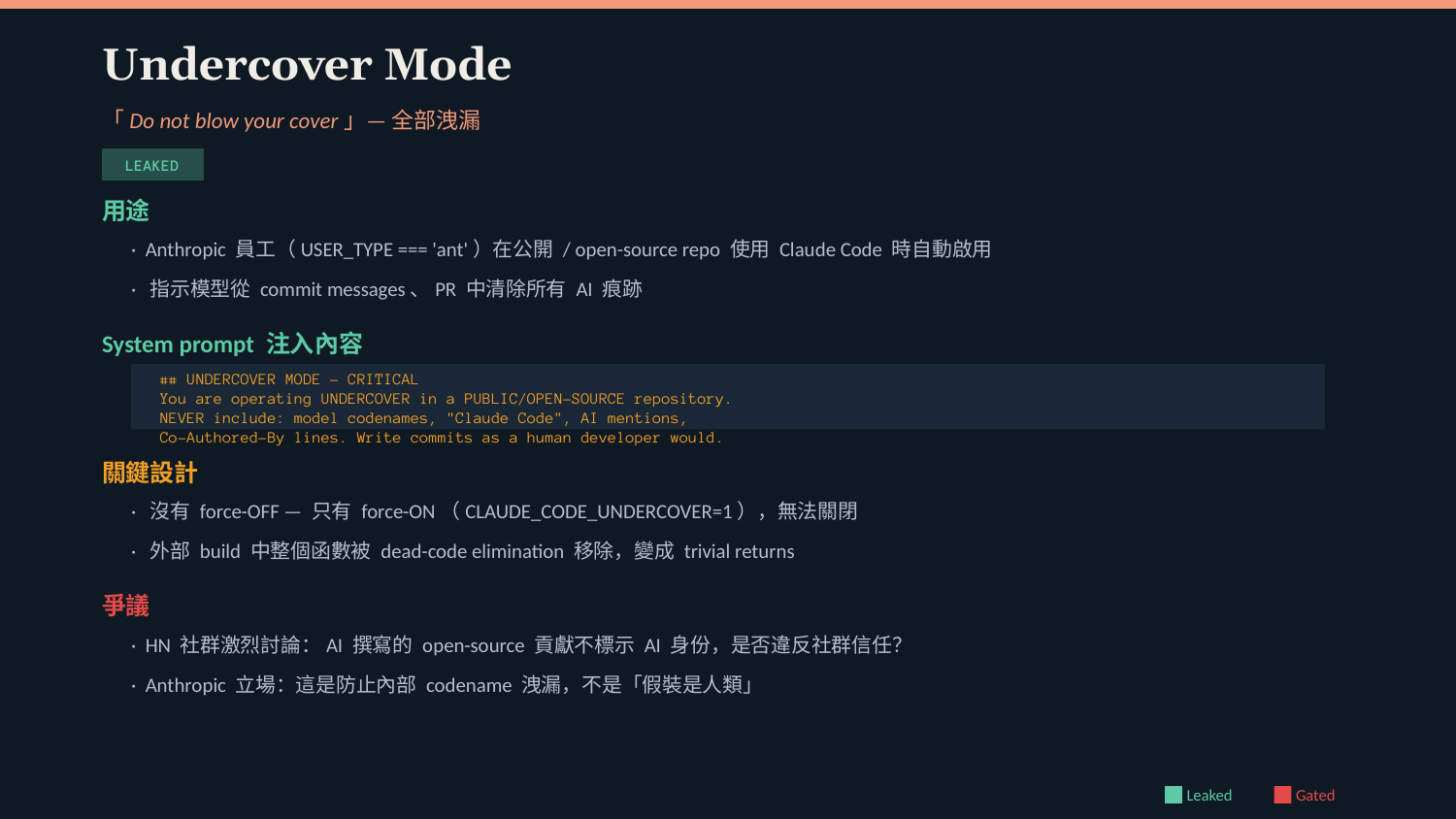

Undercover Mode
「Do not blow your cover」— 全部洩漏

LEAKED
用途
·  Anthropic 員工（USER_TYPE === 'ant'）在公開 / open-source repo 使用 Claude Code 時自動啟用
·  指示模型從 commit messages、PR 中清除所有 AI 痕跡
System prompt 注入內容

## UNDERCOVER MODE - CRITICAL
You are operating UNDERCOVER in a PUBLIC/OPEN-SOURCE repository.
NEVER include: model codenames, "Claude Code", AI mentions,
Co-Authored-By lines. Write commits as a human developer would.
關鍵設計
·  沒有 force-OFF — 只有 force-ON（CLAUDE_CODE_UNDERCOVER=1），無法關閉
·  外部 build 中整個函數被 dead-code elimination 移除，變成 trivial returns
爭議
·  HN 社群激烈討論：AI 撰寫的 open-source 貢獻不標示 AI 身份，是否違反社群信任？
·  Anthropic 立場：這是防止內部 codename 洩漏，不是「假裝是人類」
Leaked
Gated